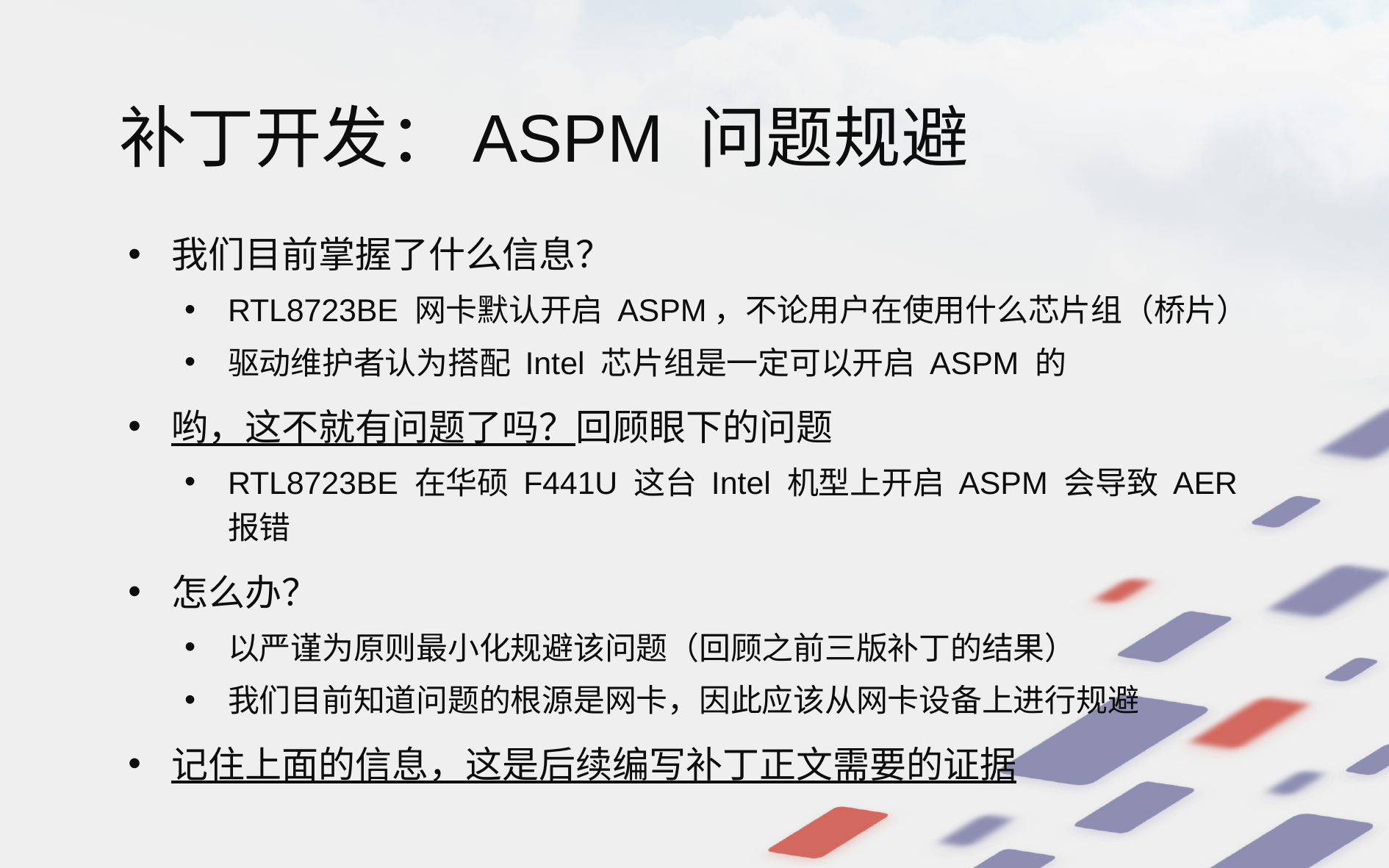

# 补丁开发：ASPM 问题规避
我们目前掌握了什么信息？
RTL8723BE 网卡默认开启 ASPM，不论用户在使用什么芯片组（桥片）
驱动维护者认为搭配 Intel 芯片组是一定可以开启 ASPM 的
哟，这不就有问题了吗？回顾眼下的问题
RTL8723BE 在华硕 F441U 这台 Intel 机型上开启 ASPM 会导致 AER 报错
怎么办？
以严谨为原则最小化规避该问题（回顾之前三版补丁的结果）
我们目前知道问题的根源是网卡，因此应该从网卡设备上进行规避
记住上面的信息，这是后续编写补丁正文需要的证据